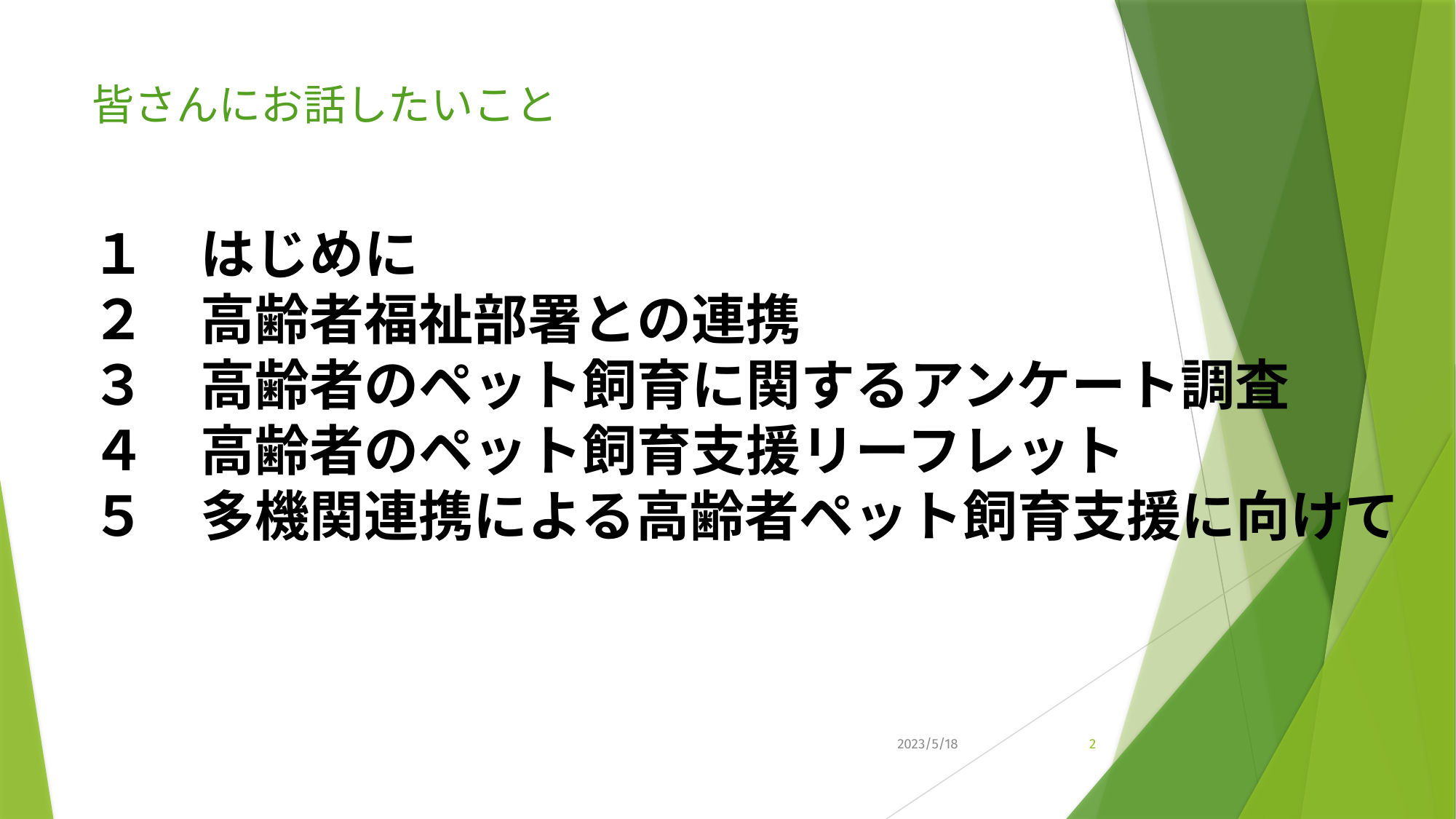

# 皆さんにお話したいこと

１　はじめに
２　高齢者福祉部署との連携
３　高齢者のペット飼育に関するアンケート調査
４　高齢者のペット飼育支援リーフレット
５　多機関連携による高齢者ペット飼育支援に向けて
2023/5/18
2